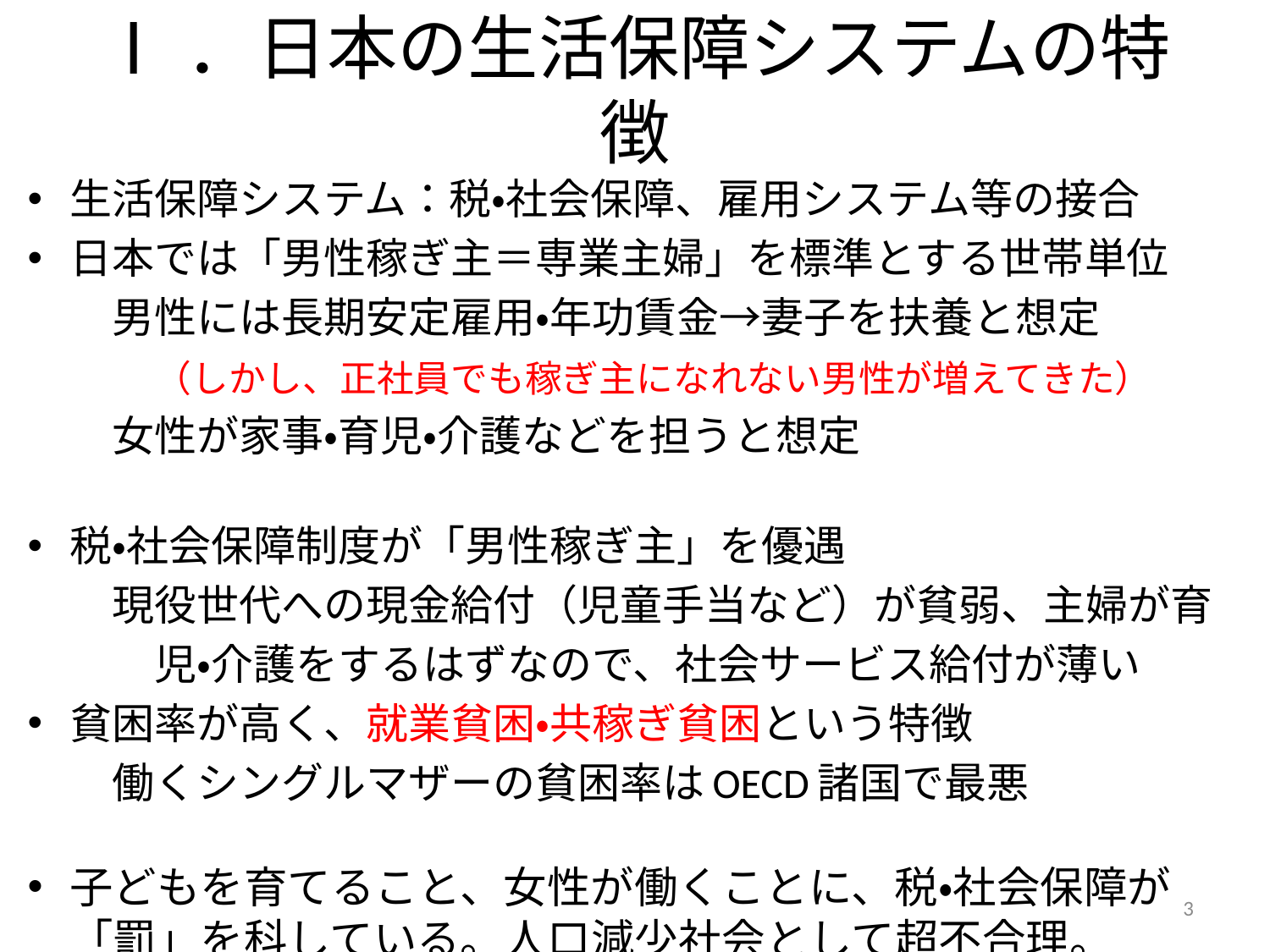

# Ⅰ．日本の生活保障システムの特徴
生活保障システム：税・社会保障、雇用システム等の接合
日本では「男性稼ぎ主＝専業主婦」を標準とする世帯単位
　　男性には長期安定雇用・年功賃金→妻子を扶養と想定
　　　（しかし、正社員でも稼ぎ主になれない男性が増えてきた）
　　女性が家事・育児・介護などを担うと想定
税・社会保障制度が「男性稼ぎ主」を優遇
　　現役世代への現金給付（児童手当など）が貧弱、主婦が育
　　　児・介護をするはずなので、社会サービス給付が薄い
貧困率が高く、就業貧困・共稼ぎ貧困という特徴
　　働くシングルマザーの貧困率はOECD諸国で最悪
子どもを育てること、女性が働くことに、税・社会保障が「罰」を科している。人口減少社会として超不合理。
3